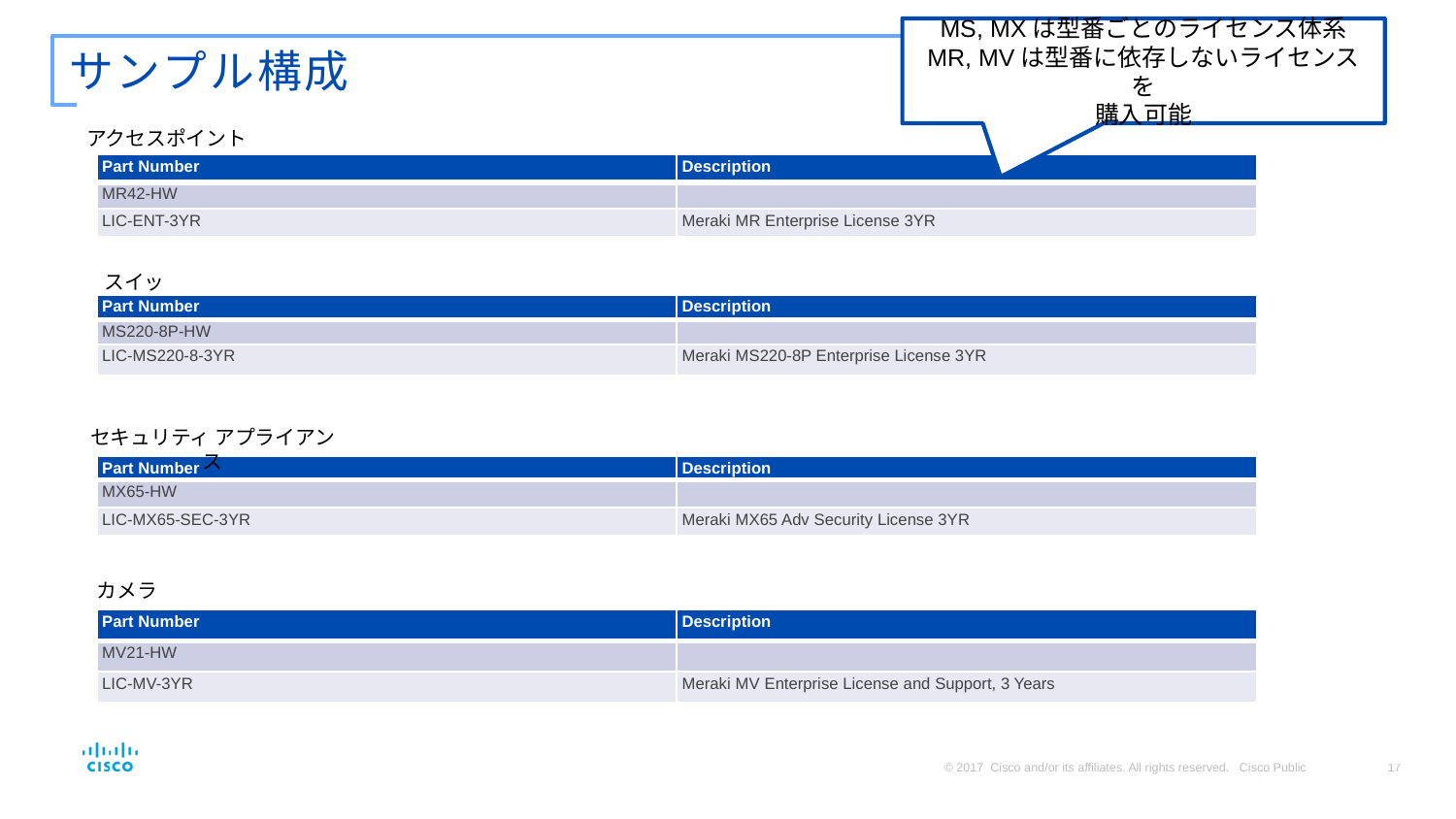

MS, MXは型番ごとのライセンス体系
MR, MVは型番に依存しないライセンスを
購入可能
# サンプル構成
アクセスポイント
| Part Number | Description |
| --- | --- |
| MR42-HW |  |
| LIC-ENT-3YR | Meraki MR Enterprise License 3YR |
スイッチ
| Part Number | Description |
| --- | --- |
| MS220-8P-HW |  |
| LIC-MS220-8-3YR | Meraki MS220-8P Enterprise License 3YR |
セキュリティ アプライアンス
| Part Number | Description |
| --- | --- |
| MX65-HW |  |
| LIC-MX65-SEC-3YR | Meraki MX65 Adv Security License 3YR |
カメラ
| Part Number | Description |
| --- | --- |
| MV21-HW |  |
| LIC-MV-3YR | Meraki MV Enterprise License and Support, 3 Years |